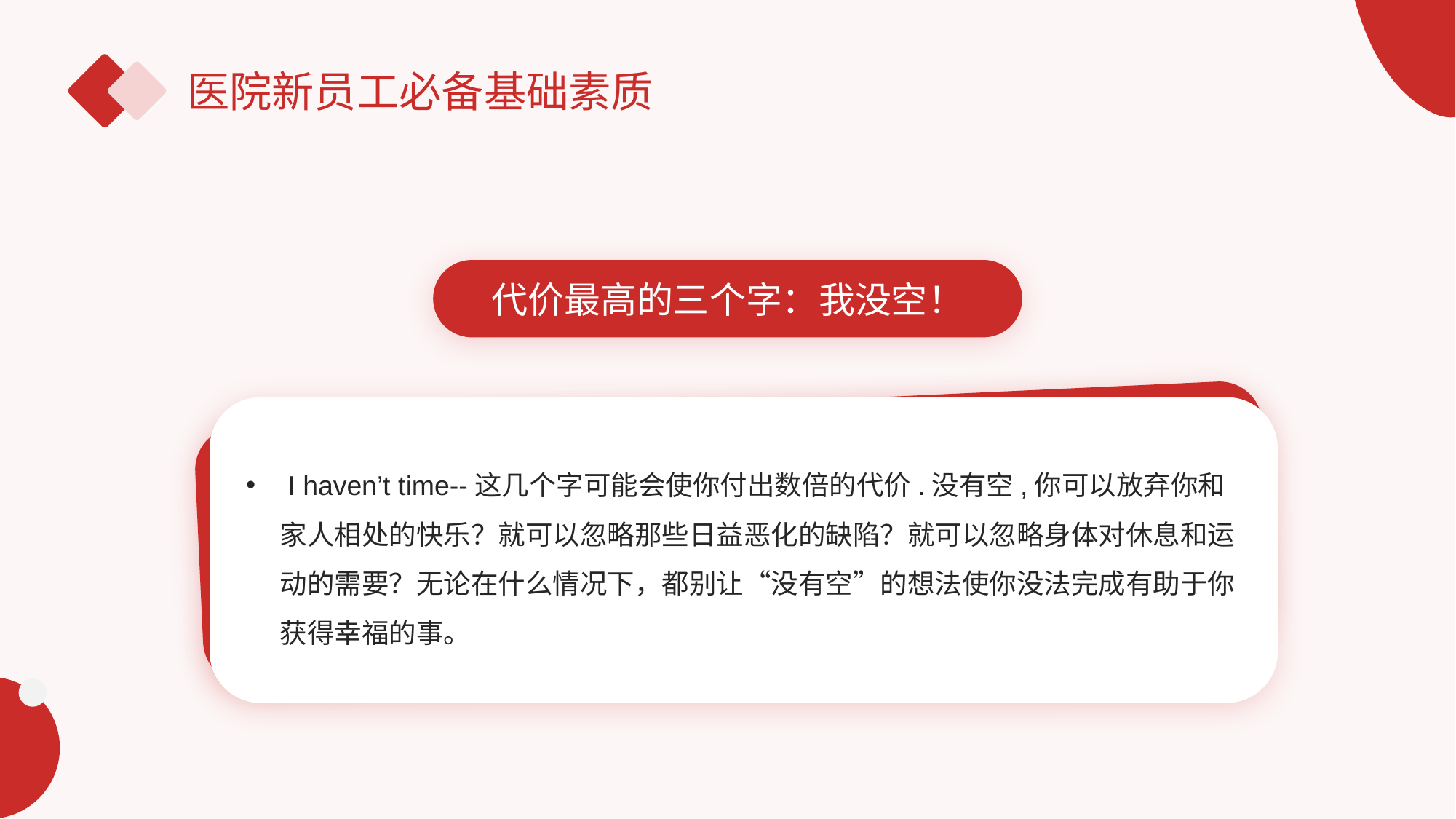

医院新员工必备基础素质

代价最高的三个字：我没空！
 I haven’t time--这几个字可能会使你付出数倍的代价.没有空,你可以放弃你和家人相处的快乐？就可以忽略那些日益恶化的缺陷？就可以忽略身体对休息和运动的需要？无论在什么情况下，都别让“没有空”的想法使你没法完成有助于你获得幸福的事。